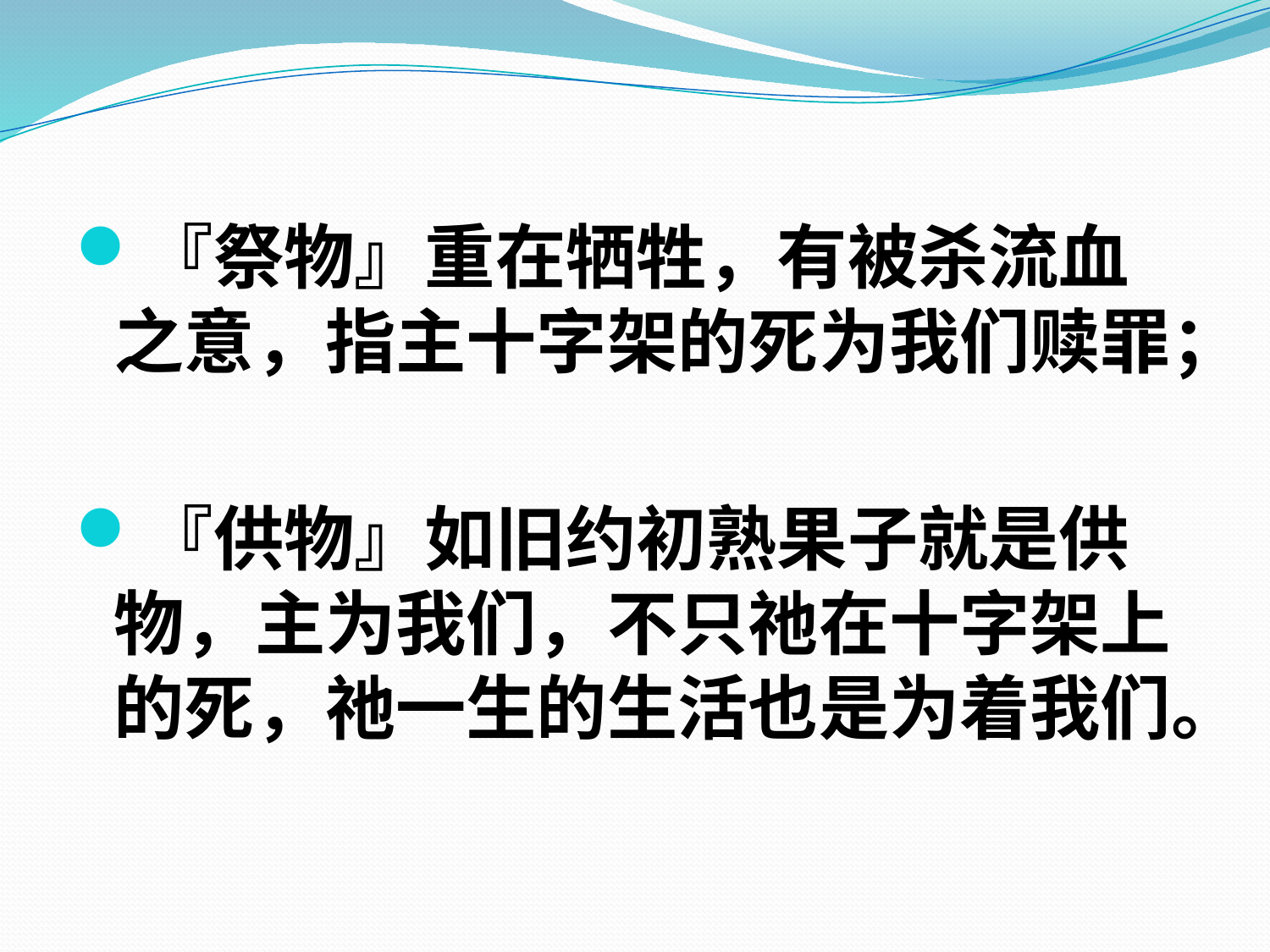

『祭物』重在牺牲，有被杀流血之意，指主十字架的死为我们赎罪；

『供物』如旧约初熟果子就是供物，主为我们，不只祂在十字架上的死，祂一生的生活也是为着我们。